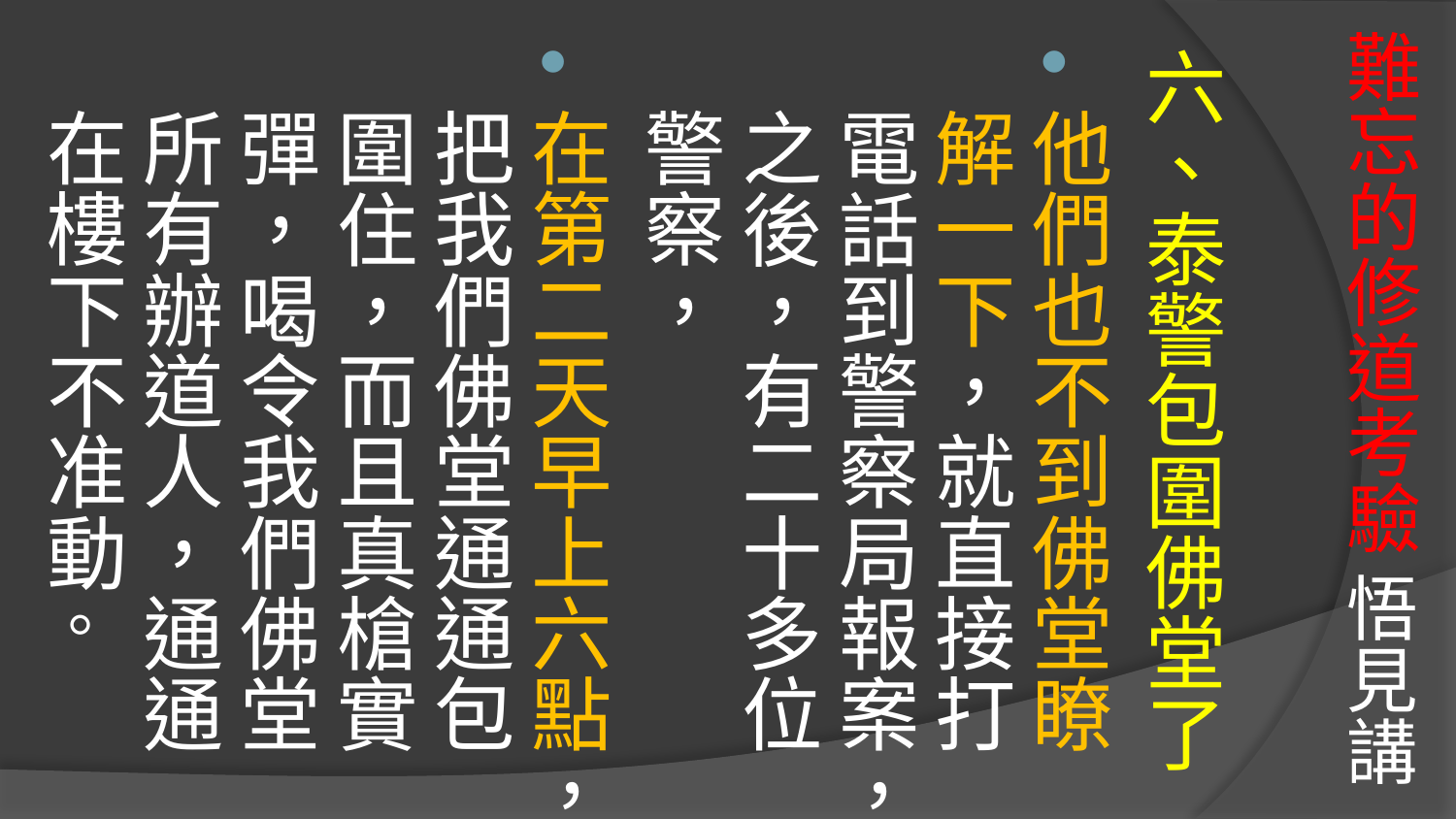

# 難忘的修道考驗 悟見講
六、泰警包圍佛堂了
他們也不到佛堂瞭解一下，就直接打電話到警察局報案，之後，有二十多位警察，
在第二天早上六點，把我們佛堂通通包圍住，而且真槍實彈，喝令我們佛堂所有辦道人，通通在樓下不准動。